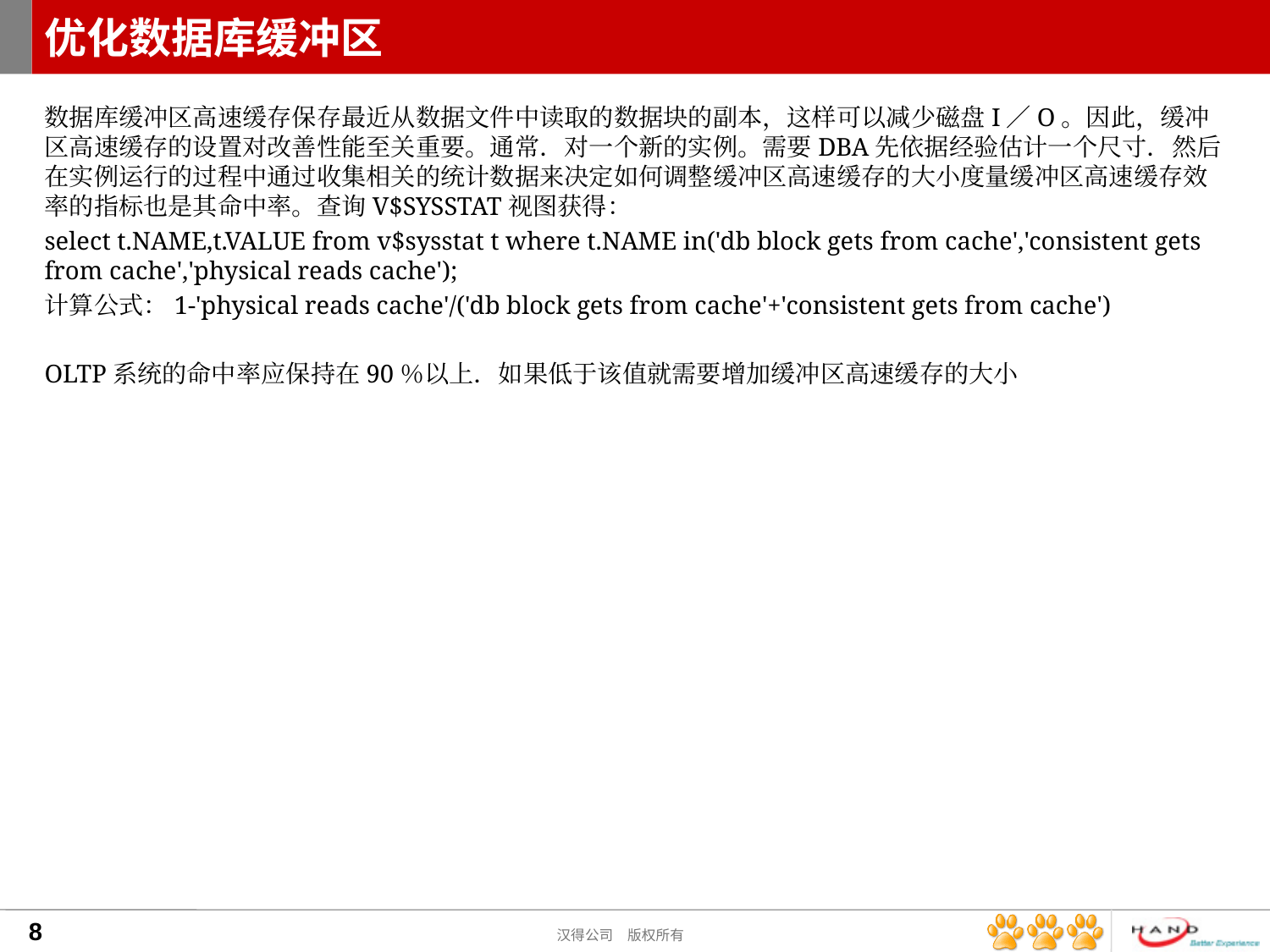

# 优化数据库缓冲区
数据库缓冲区高速缓存保存最近从数据文件中读取的数据块的副本，这样可以减少磁盘I／O。因此，缓冲区高速缓存的设置对改善性能至关重要。通常．对一个新的实例。需要DBA先依据经验估计一个尺寸．然后在实例运行的过程中通过收集相关的统计数据来决定如何调整缓冲区高速缓存的大小度量缓冲区高速缓存效率的指标也是其命中率。查询V$SYSSTAT视图获得：
select t.NAME,t.VALUE from v$sysstat t where t.NAME in('db block gets from cache','consistent gets from cache','physical reads cache');
计算公式：1-'physical reads cache'/('db block gets from cache'+'consistent gets from cache')

OLTP系统的命中率应保持在90％以上．如果低于该值就需要增加缓冲区高速缓存的大小
8